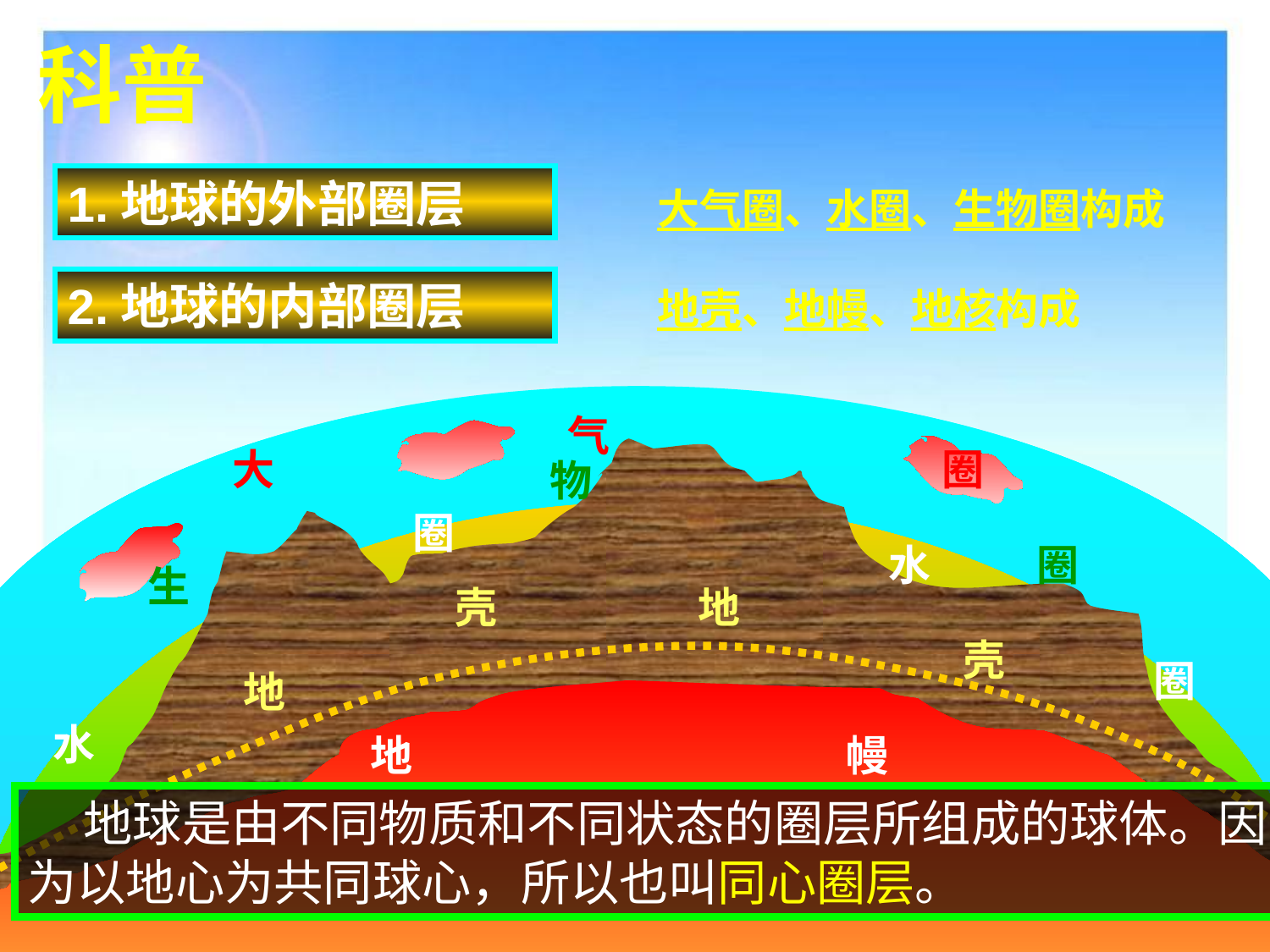

科普
1.地球的外部圈层
 大气圈、水圈、生物圈构成
2.地球的内部圈层
 地壳、地幔、地核构成

气
大
圈
圈
水
圈
水
壳
地
壳
地
地
幔

物
圈
生
    地球是由不同物质和不同状态的圈层所组成的球体。因为以地心为共同球心，所以也叫同心圈层。